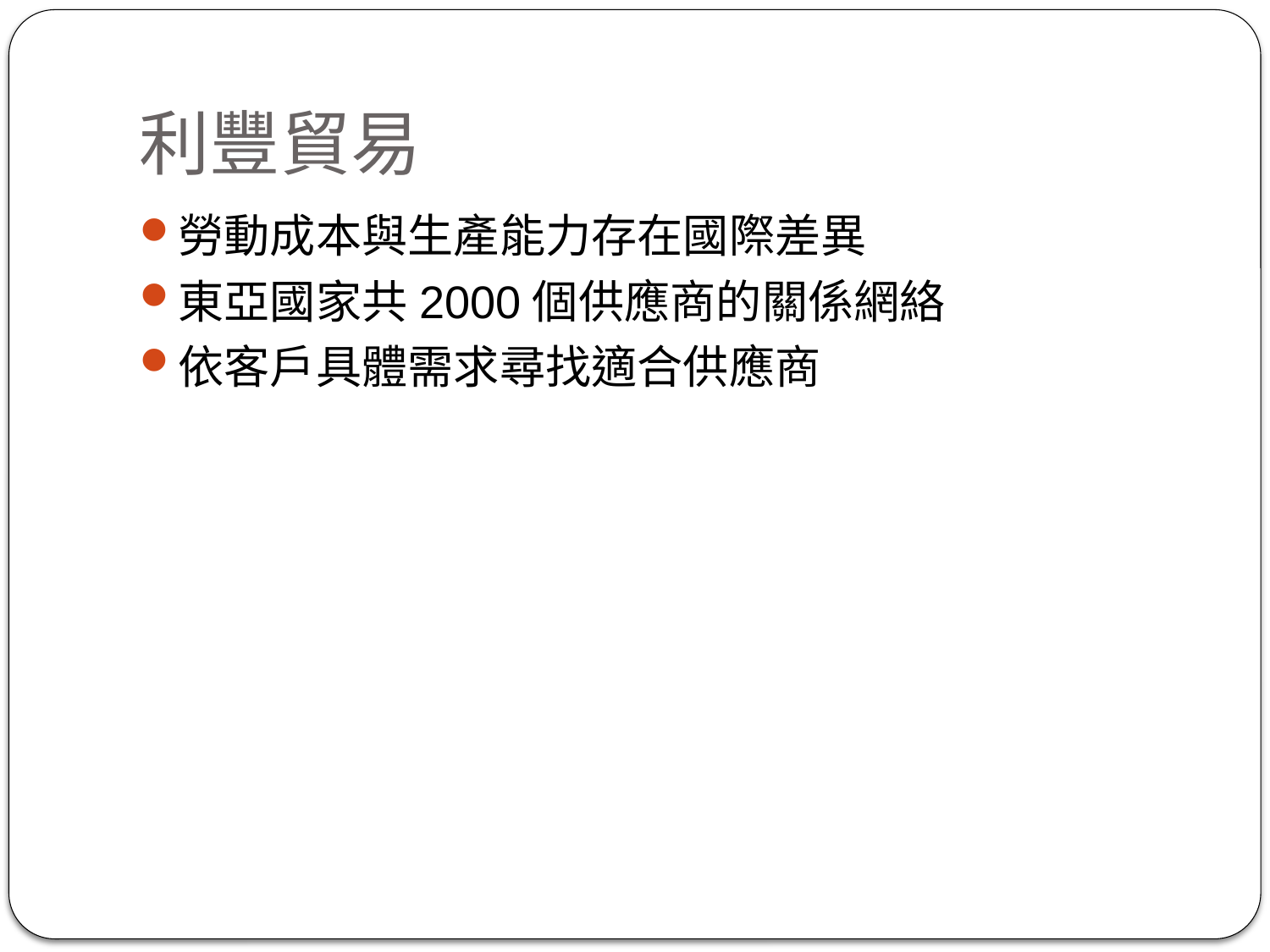

# 利豐貿易
勞動成本與生產能力存在國際差異
東亞國家共2000個供應商的關係網絡
依客戶具體需求尋找適合供應商